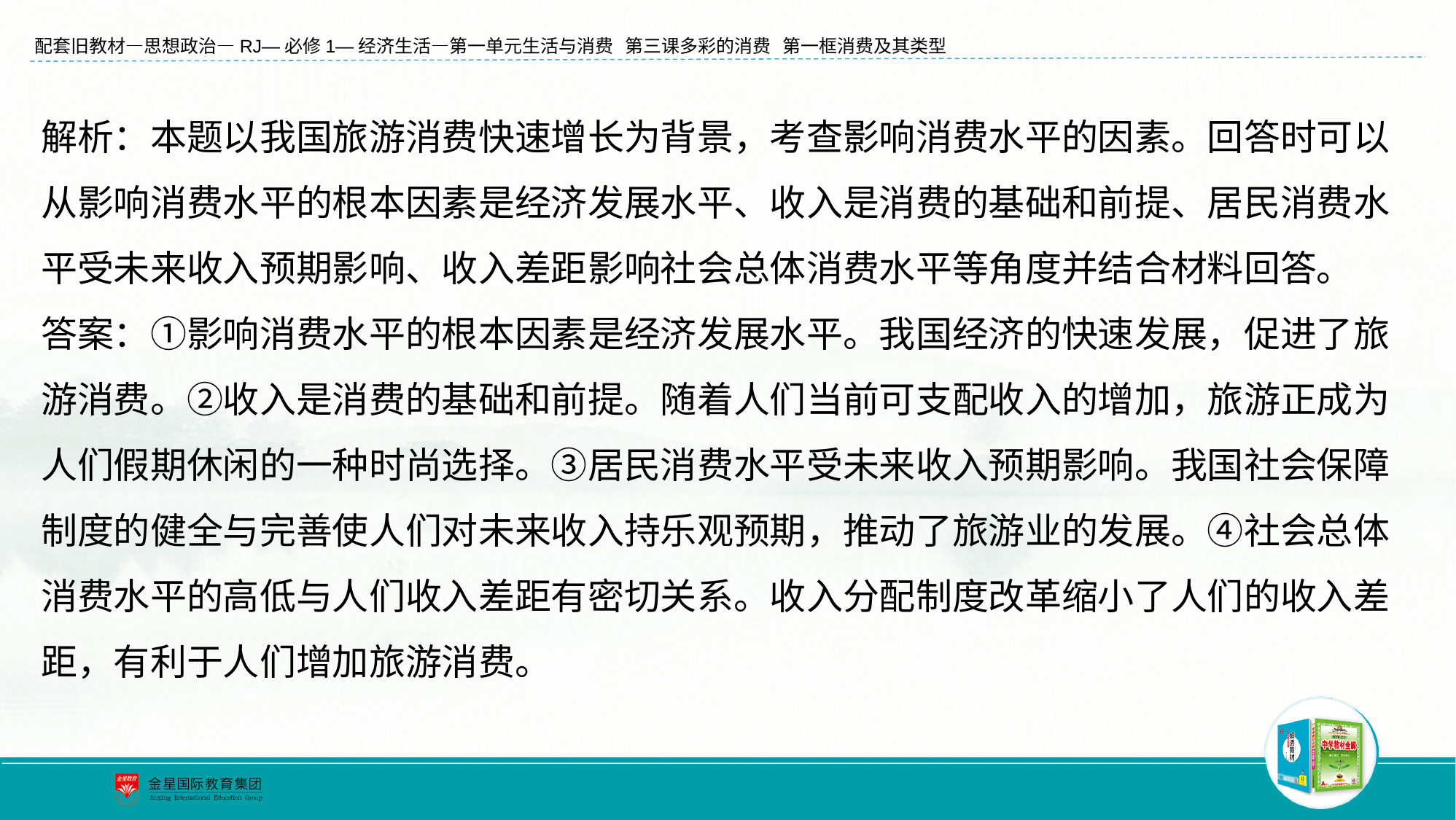

解析：本题以我国旅游消费快速增长为背景，考查影响消费水平的因素。回答时可以从影响消费水平的根本因素是经济发展水平、收入是消费的基础和前提、居民消费水平受未来收入预期影响、收入差距影响社会总体消费水平等角度并结合材料回答。
答案：①影响消费水平的根本因素是经济发展水平。我国经济的快速发展，促进了旅游消费。②收入是消费的基础和前提。随着人们当前可支配收入的增加，旅游正成为人们假期休闲的一种时尚选择。③居民消费水平受未来收入预期影响。我国社会保障制度的健全与完善使人们对未来收入持乐观预期，推动了旅游业的发展。④社会总体消费水平的高低与人们收入差距有密切关系。收入分配制度改革缩小了人们的收入差距，有利于人们增加旅游消费。